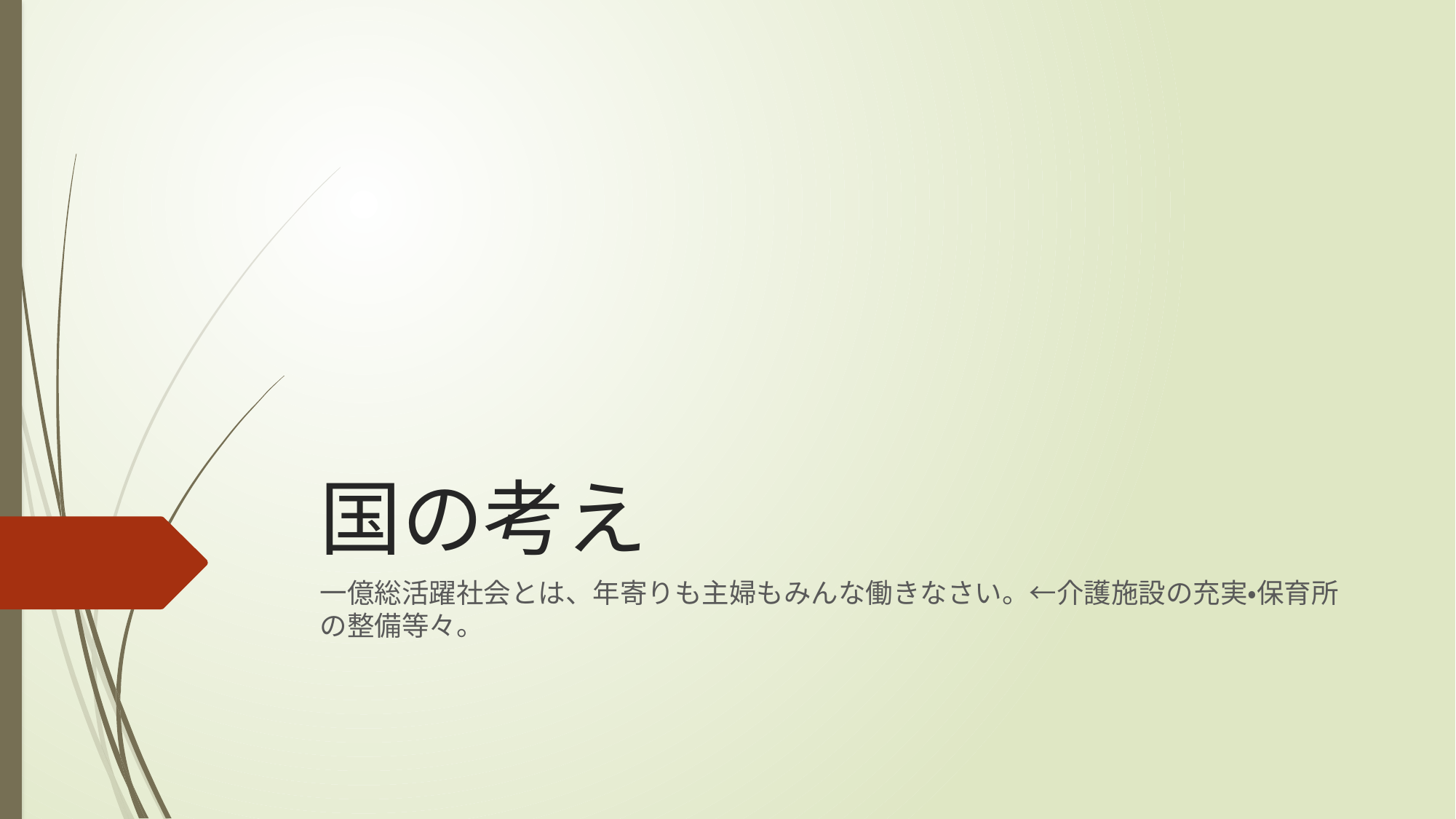

# 国の考え
一億総活躍社会とは、年寄りも主婦もみんな働きなさい。←介護施設の充実・保育所の整備等々。